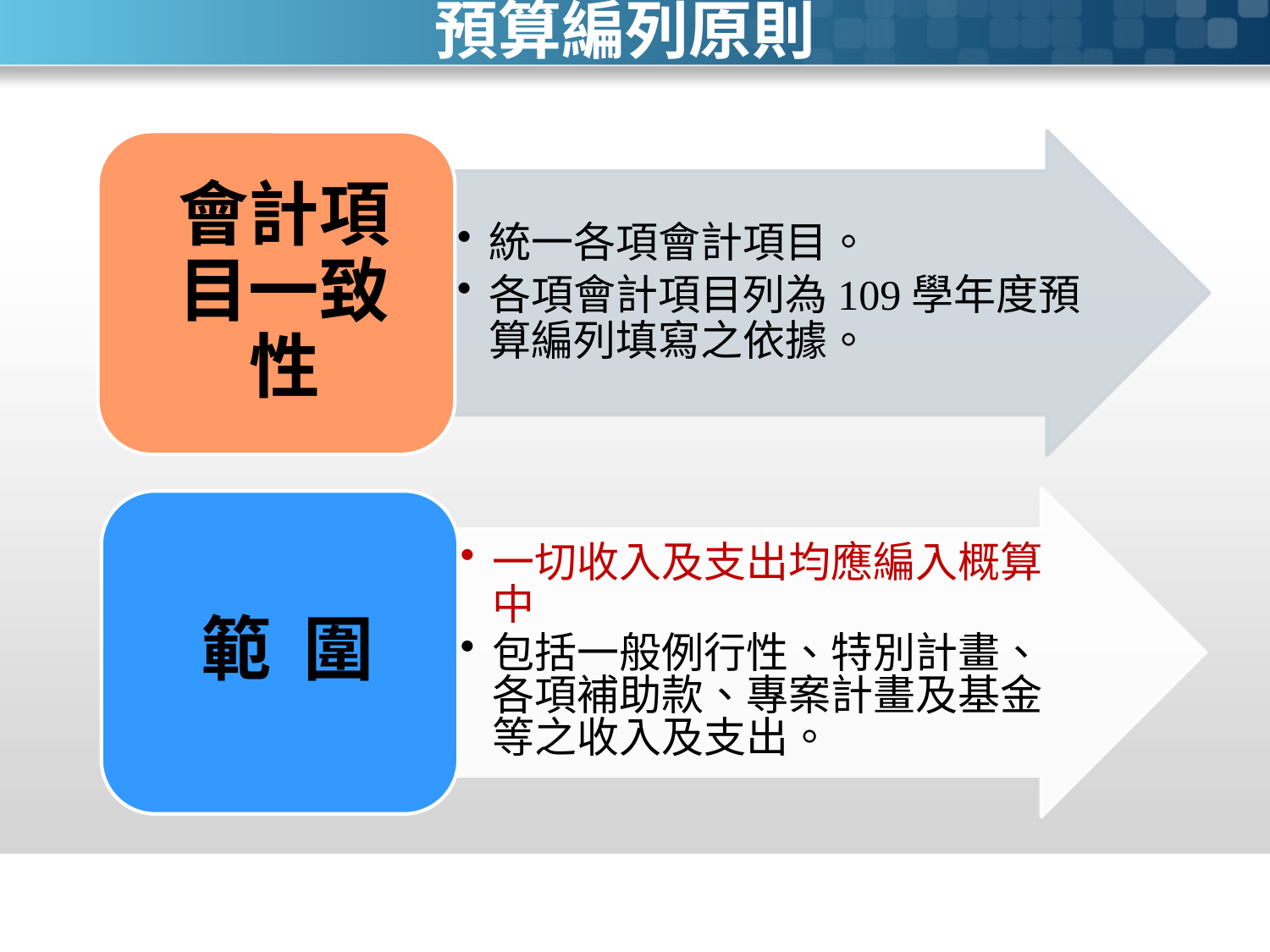

# 預算編列原則
統一各項會計項目。
各項會計項目列為109學年度預算編列填寫之依據。
會計項目一致性
一切收入及支出均應編入概算中
包括一般例行性、特別計畫、各項補助款、專案計畫及基金等之收入及支出。
範  圍